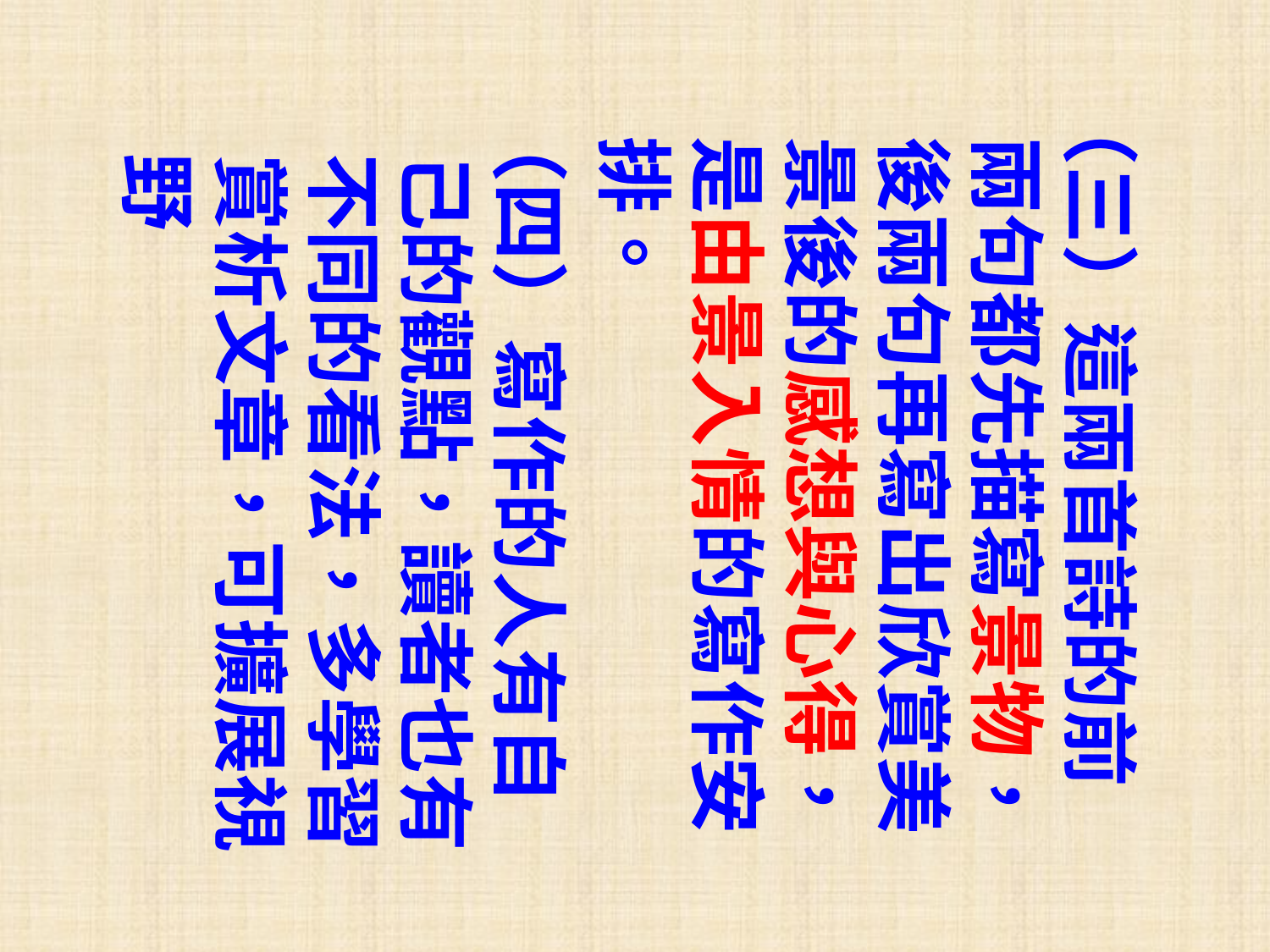

（三）這兩首詩的前兩句都先描寫景物，後兩句再寫出欣賞美景後的感想與心得，是由景入情的寫作安排。
（四）寫作的人有自己的觀點，讀者也有不同的看法，多學習賞析文章，可擴展視野